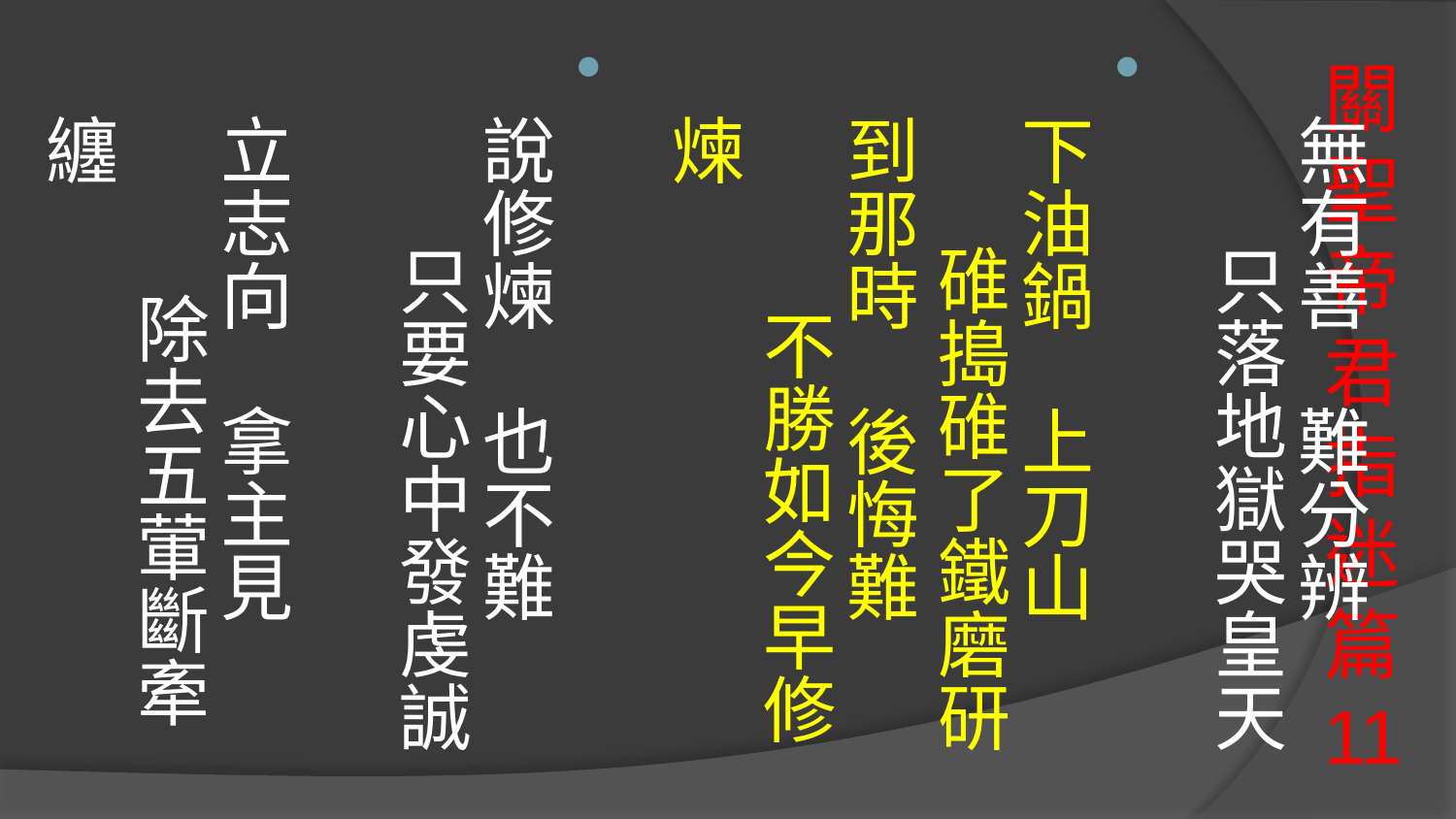

若有善　轉官宦　             三千功滿成神仙　
無有善　難分辨　             只落地獄哭皇天
下油鍋　上刀山　             碓搗碓了鐵磨研
到那時　後悔難　                 不勝如今早修煉
說修煉　也不難　             只要心中發虔誠　
立志向　拿主見　                除去五葷斷牽纏
# 關聖帝君指迷篇11